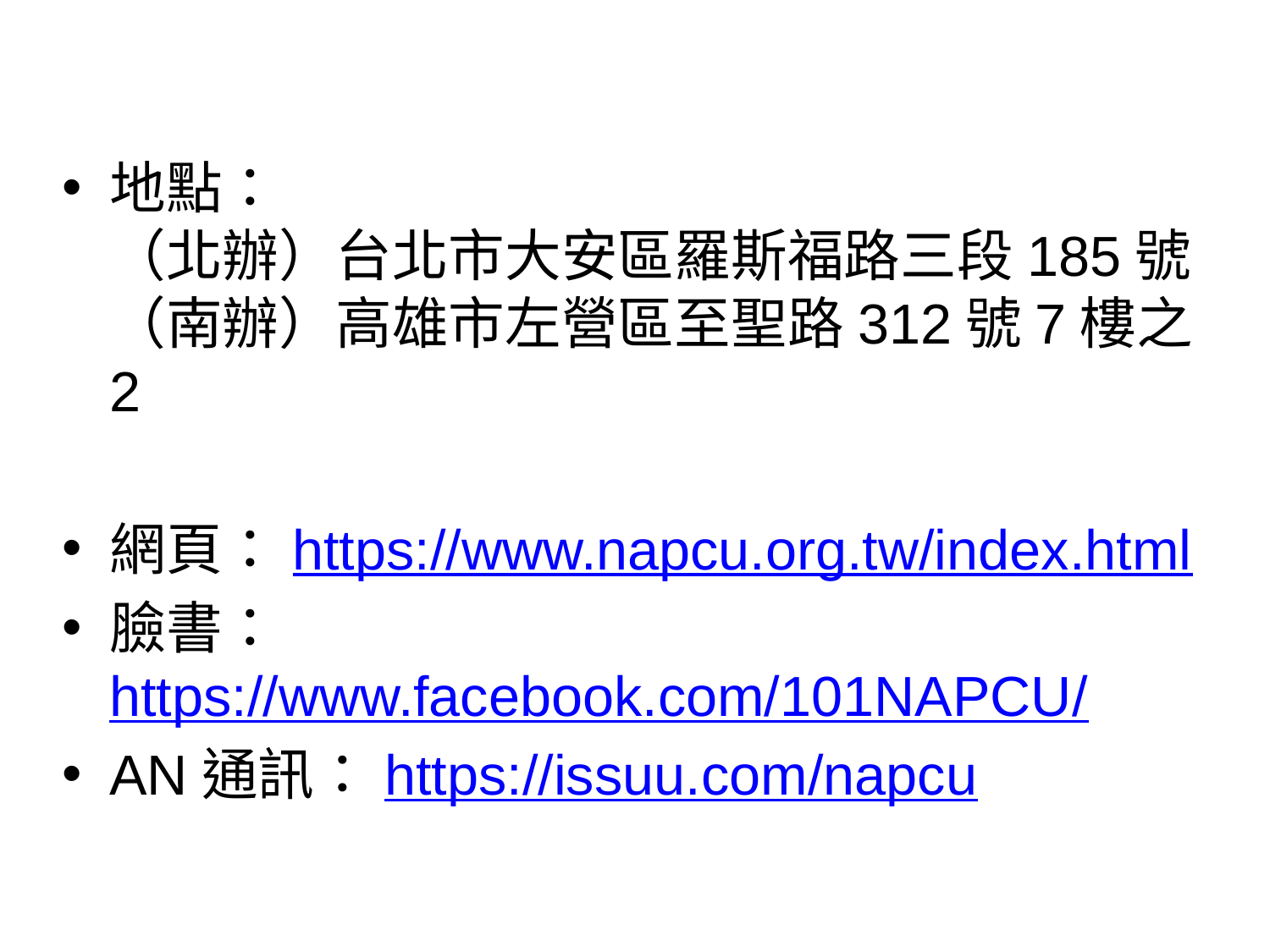

地點：
（北辦）台北市大安區羅斯福路三段185號
（南辦）高雄市左營區至聖路312號7樓之2

網頁：https://www.napcu.org.tw/index.html
臉書：https://www.facebook.com/101NAPCU/
AN通訊：https://issuu.com/napcu